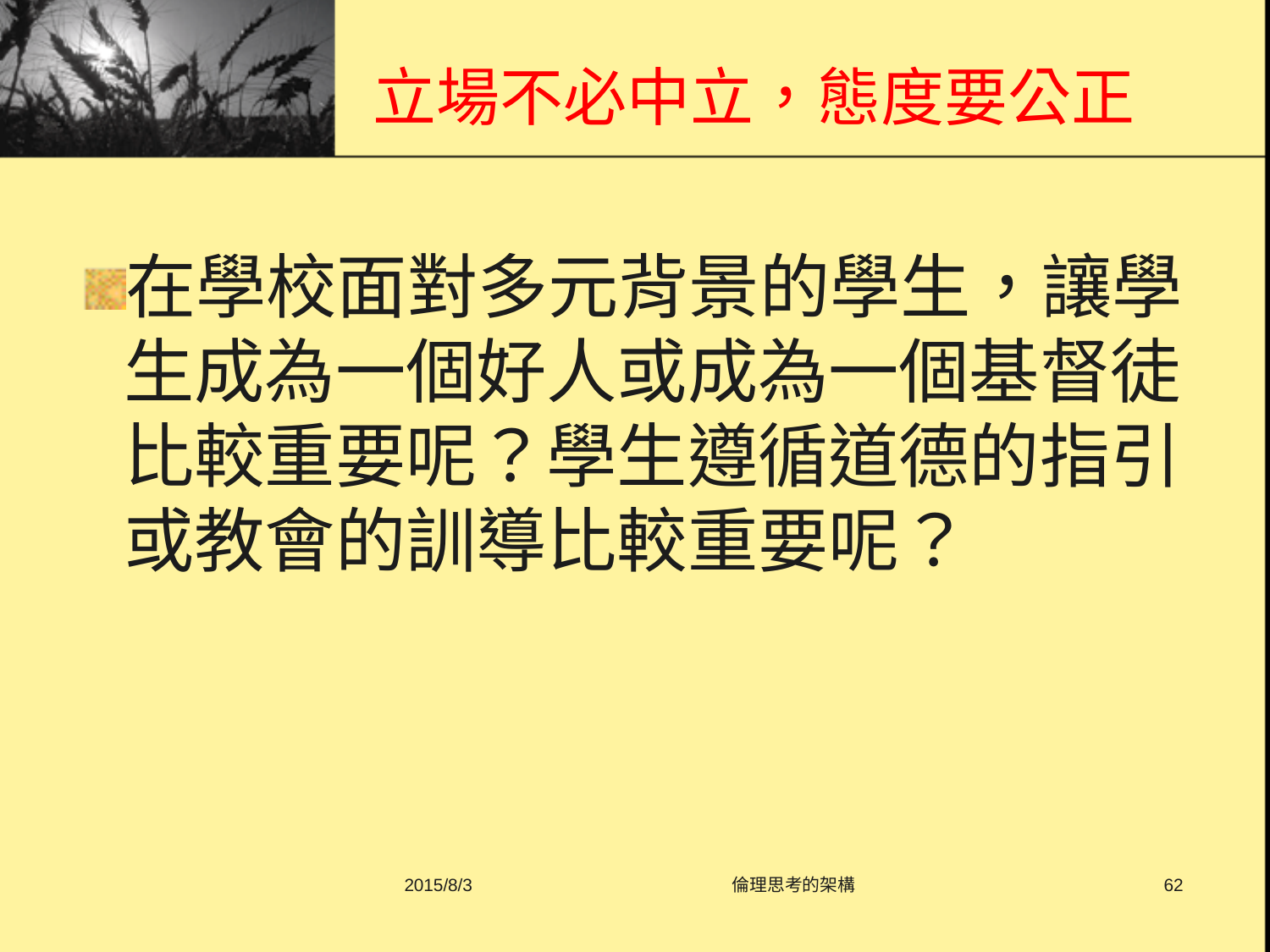

# 立場不必中立，態度要公正
在學校面對多元背景的學生，讓學生成為一個好人或成為一個基督徒比較重要呢？學生遵循道德的指引或教會的訓導比較重要呢？
2015/8/3
倫理思考的架構
62